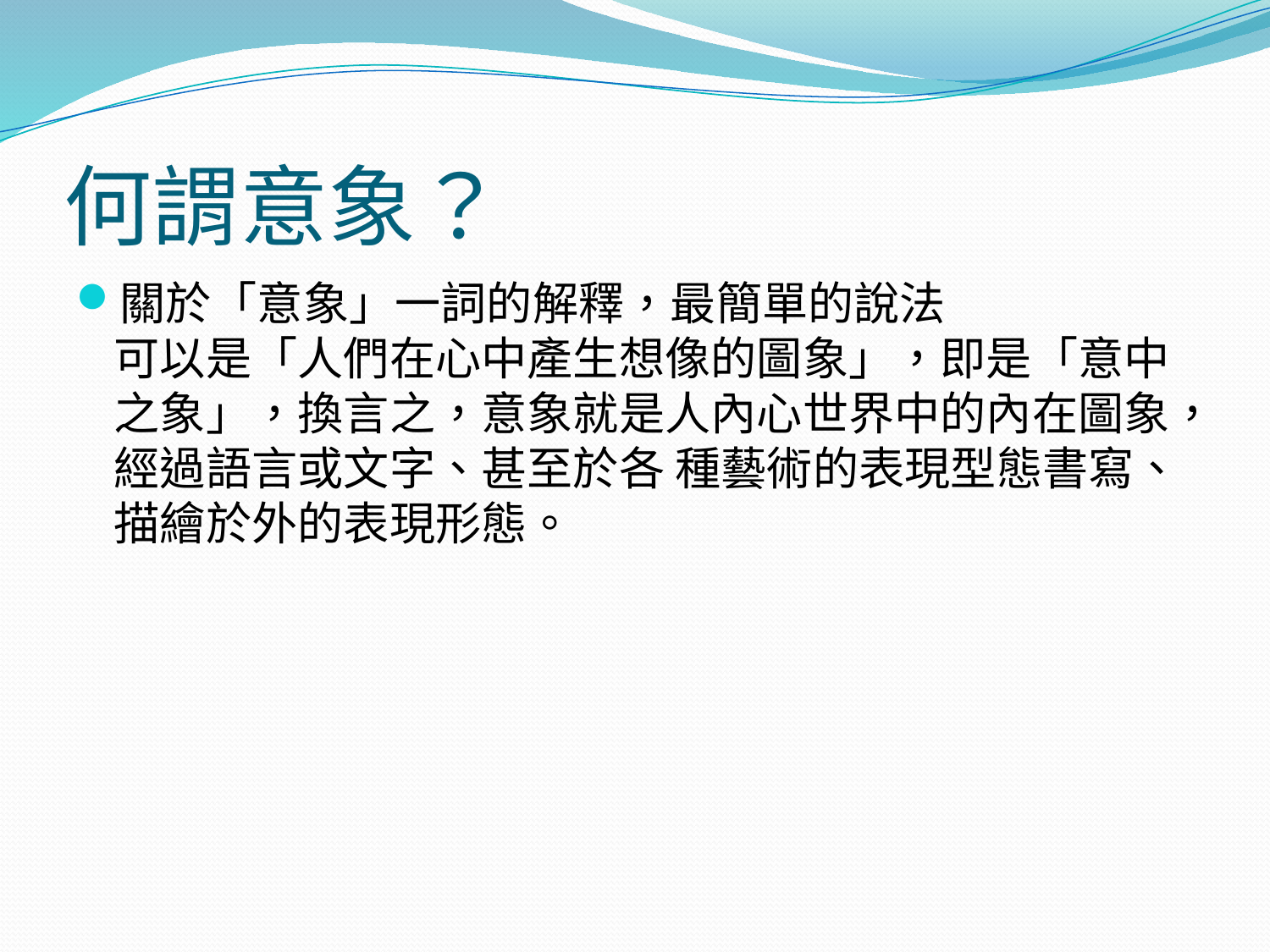

# 何謂意象？
關於「意象」一詞的解釋，最簡單的說法
可以是「人們在心中產生想像的圖象」，即是「意中之象」，換言之，意象就是人內心世界中的內在圖象，經過語言或文字、甚至於各 種藝術的表現型態書寫、描繪於外的表現形態。